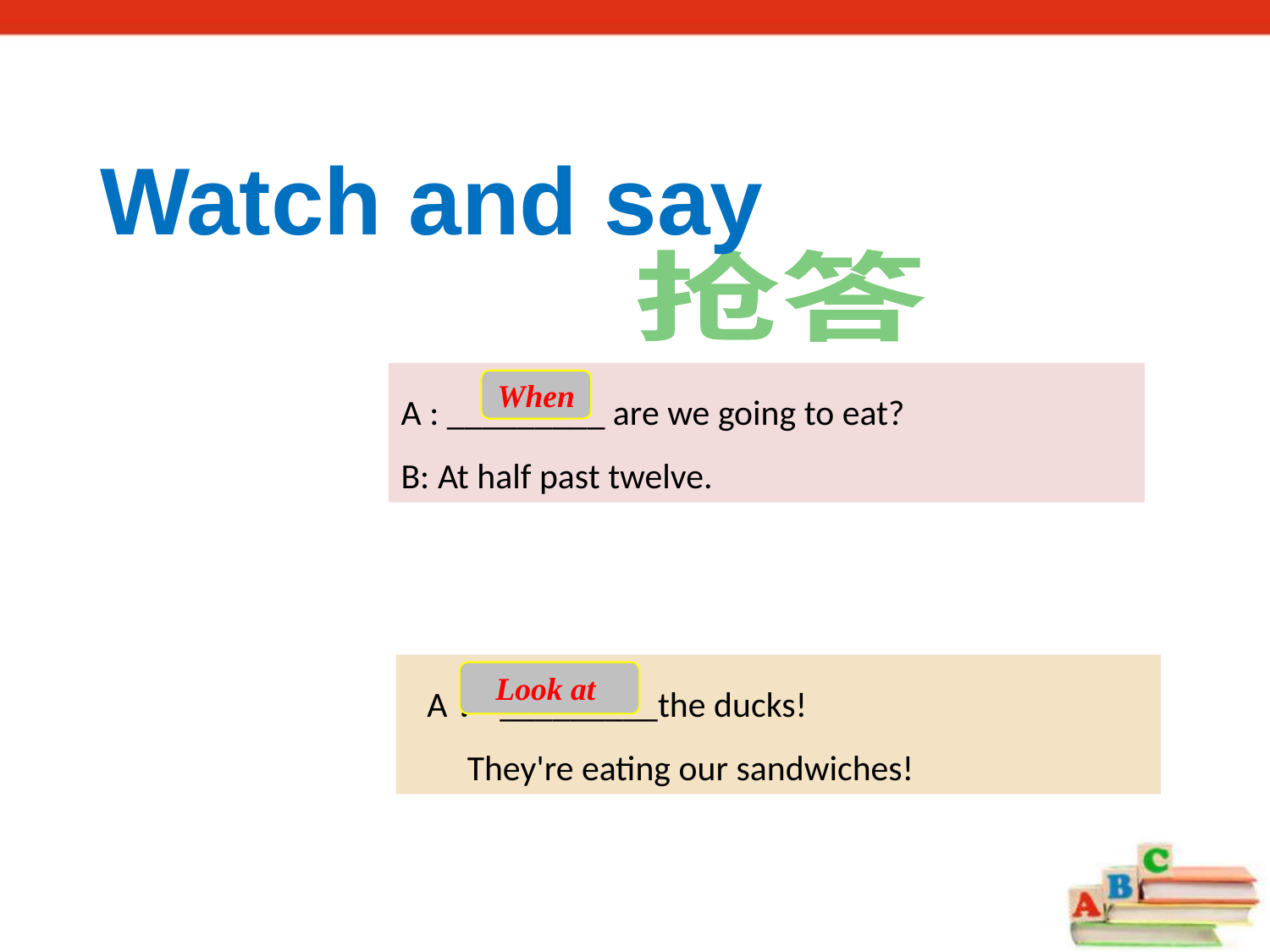

Watch and say
抢答
A : _________ are we going to eat?
B: At half past twelve.
When
A：_________the ducks!
     They're eating our sandwiches!
Look at